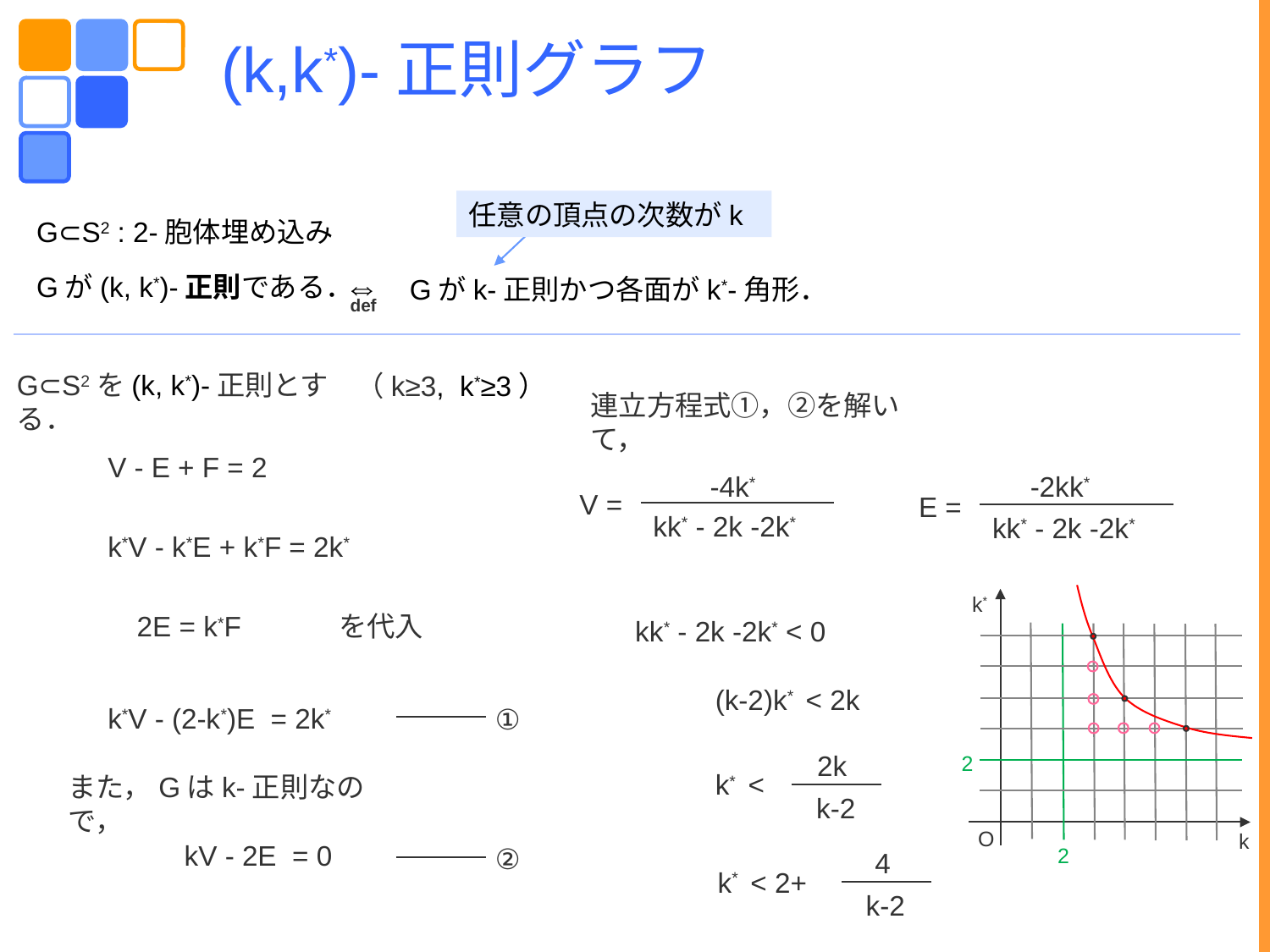

(k,k*)-正則グラフ
任意の頂点の次数がk
G⊂S2 : 2-胞体埋め込み
⇔
def
Gがk-正則かつ各面がk*-角形．
Gが(k, k*)-正則である．
G⊂S2を(k, k*)-正則とする．
（k≥3,  k*≥3）
連立方程式①，②を解いて，
V - E + F = 2
-4k*
-2kk*
V =
E =
kk* - 2k -2k*
kk* - 2k -2k*
k*V - k*E + k*F = 2k*
k*

2E = k*F
を代入
kk* - 2k -2k* < 0

(k-2)k*  < 2k

k*V - (2-k*)E  = 2k*
 ①

2k
2
k*  <
また，Gはk-正則なので，
k-2
O
k
kV - 2E  = 0
 ②
2
4
k*  < 2+
k-2